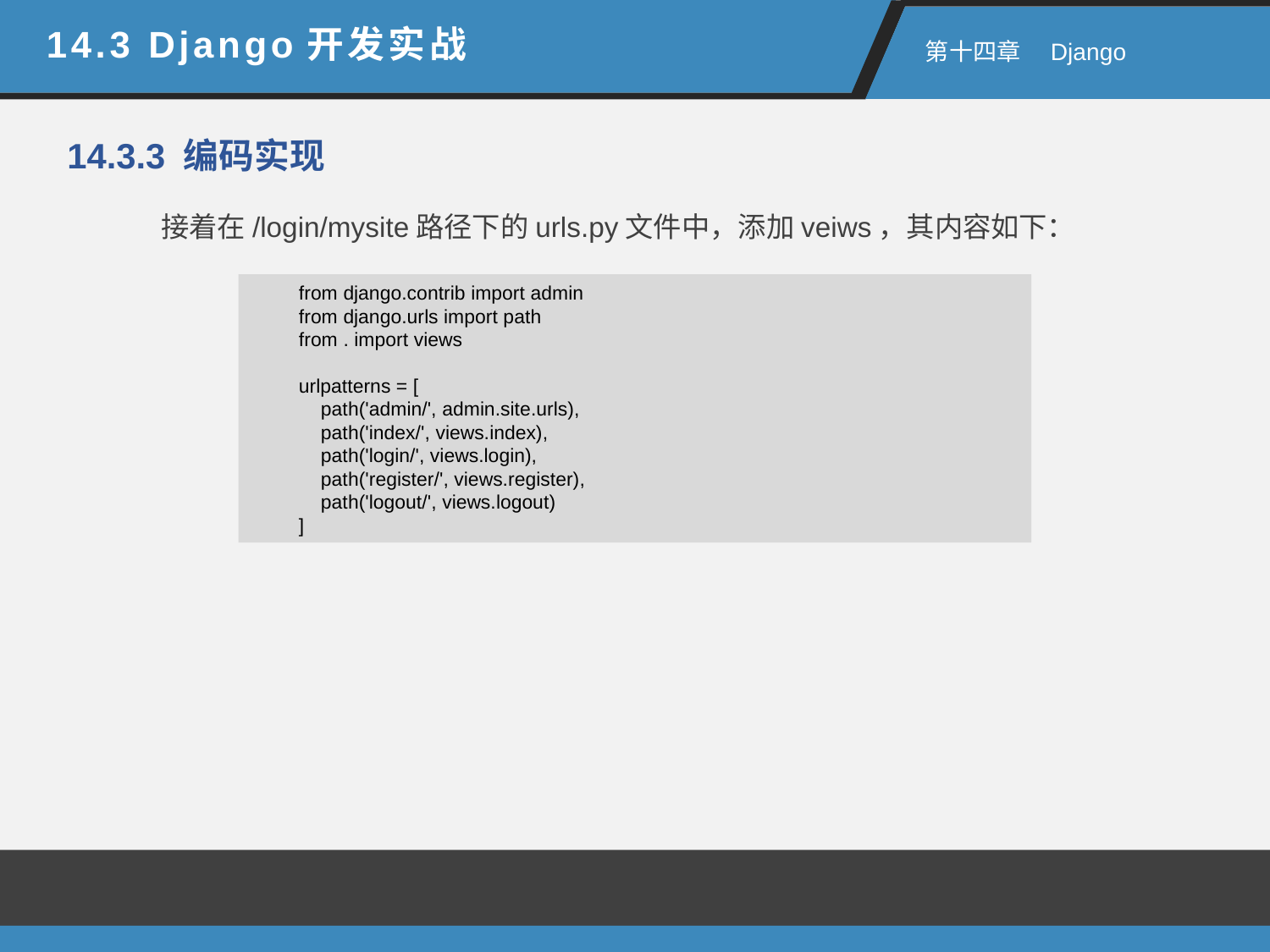

14.3 Django开发实战
  第十四章　Django
14.3.3 编码实现
接着在/login/mysite路径下的urls.py文件中，添加veiws，其内容如下：
from django.contrib import admin
from django.urls import path
from . import views

urlpatterns = [
    path('admin/', admin.site.urls),
    path('index/', views.index),
    path('login/', views.login),
    path('register/', views.register),
    path('logout/', views.logout)
]